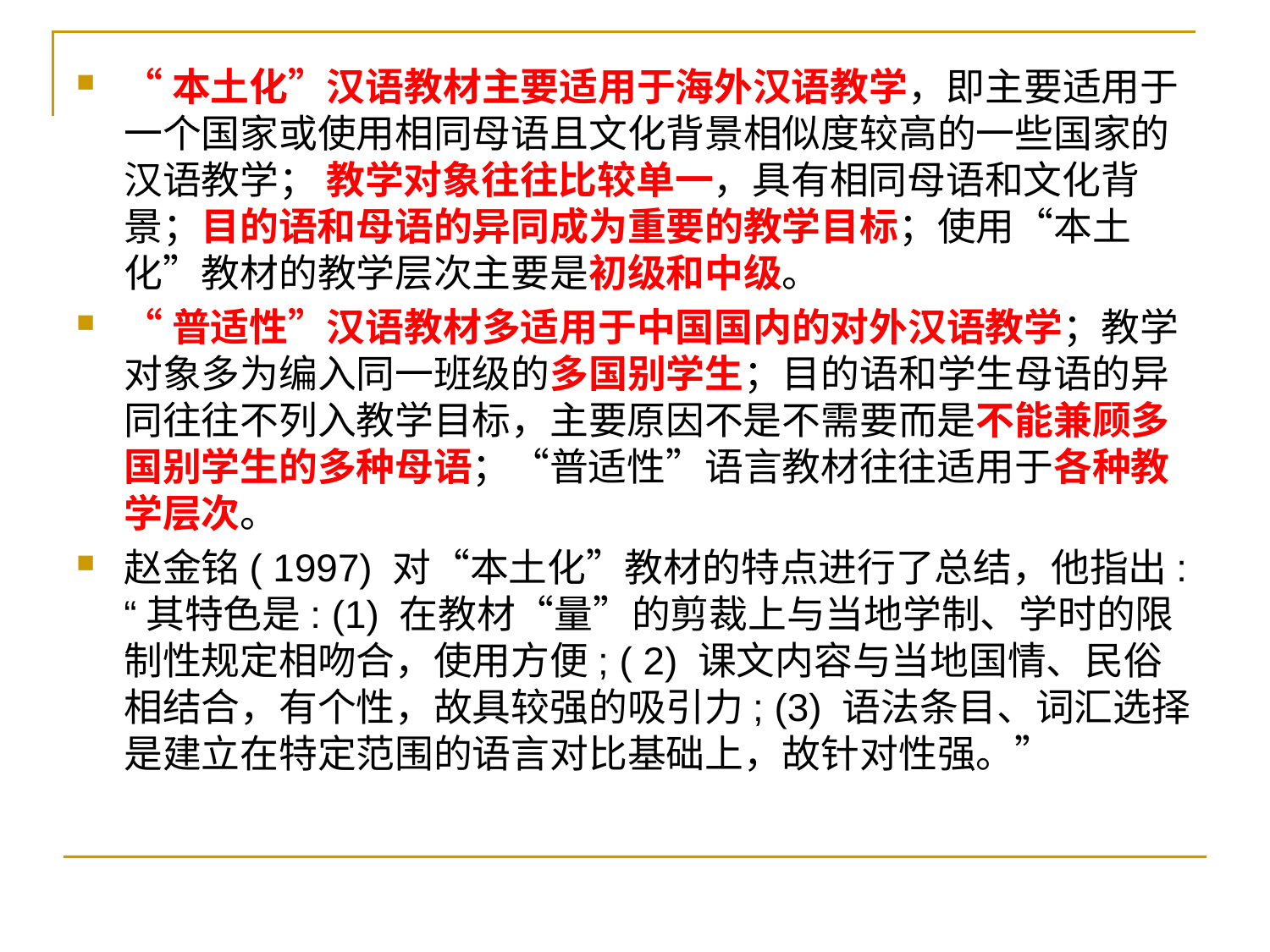

“本土化”汉语教材主要适用于海外汉语教学，即主要适用于一个国家或使用相同母语且文化背景相似度较高的一些国家的汉语教学； 教学对象往往比较单一，具有相同母语和文化背景；目的语和母语的异同成为重要的教学目标；使用“本土化”教材的教学层次主要是初级和中级。
“普适性”汉语教材多适用于中国国内的对外汉语教学；教学对象多为编入同一班级的多国别学生；目的语和学生母语的异同往往不列入教学目标，主要原因不是不需要而是不能兼顾多国别学生的多种母语；“普适性”语言教材往往适用于各种教学层次。
赵金铭( 1997) 对“本土化”教材的特点进行了总结，他指出: “其特色是: (1) 在教材“量”的剪裁上与当地学制、学时的限制性规定相吻合，使用方便; ( 2) 课文内容与当地国情、民俗相结合，有个性，故具较强的吸引力; (3) 语法条目、词汇选择是建立在特定范围的语言对比基础上，故针对性强。”